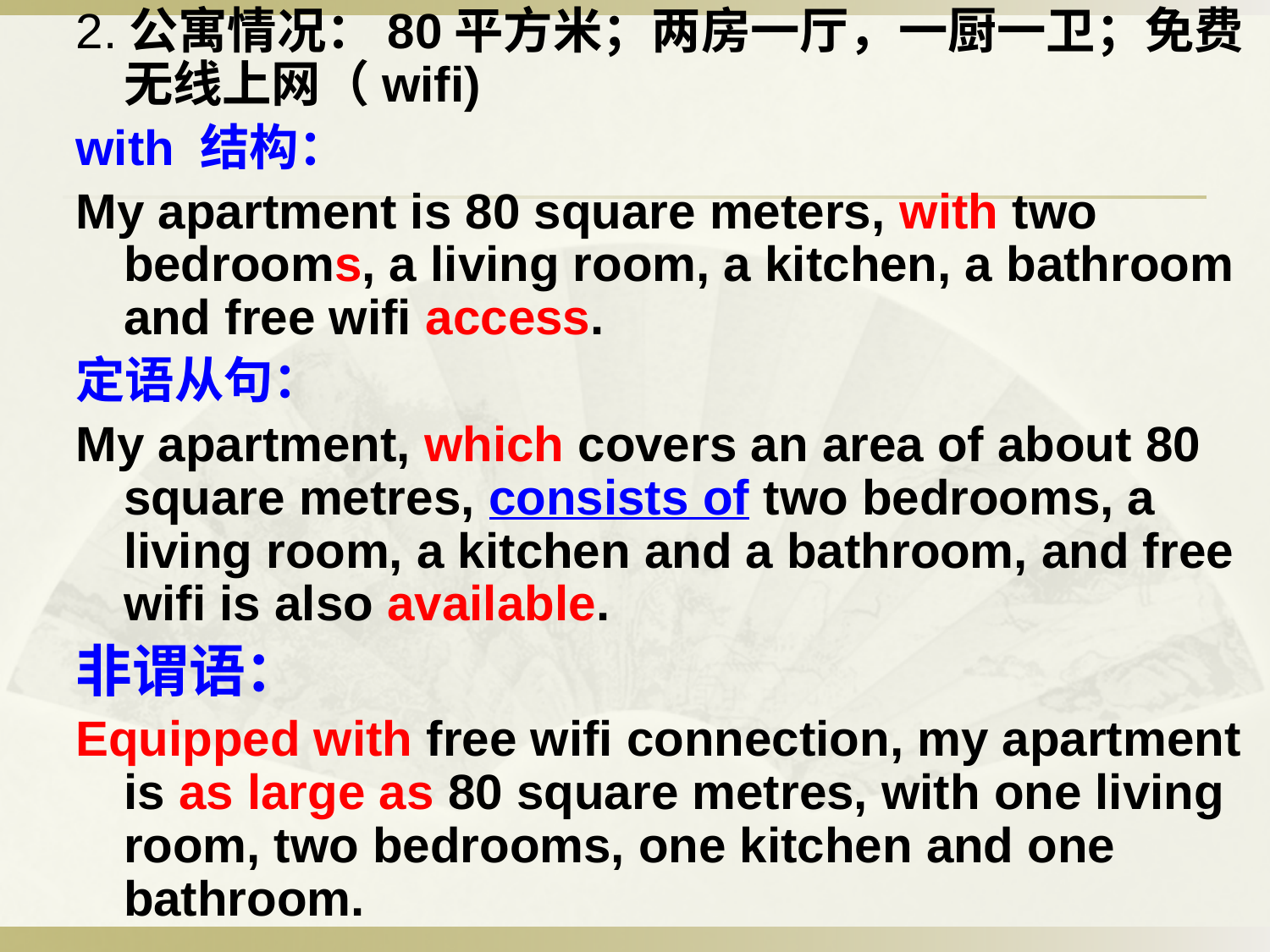

2.公寓情况：80平方米；两房一厅，一厨一卫；免费无线上网（wifi)
with 结构：
My apartment is 80 square meters, with two bedrooms, a living room, a kitchen, a bathroom and free wifi access.
定语从句：
My apartment, which covers an area of about 80 square metres, consists of two bedrooms, a living room, a kitchen and a bathroom, and free wifi is also available.
非谓语：
Equipped with free wifi connection, my apartment is as large as 80 square metres, with one living room, two bedrooms, one kitchen and one bathroom.